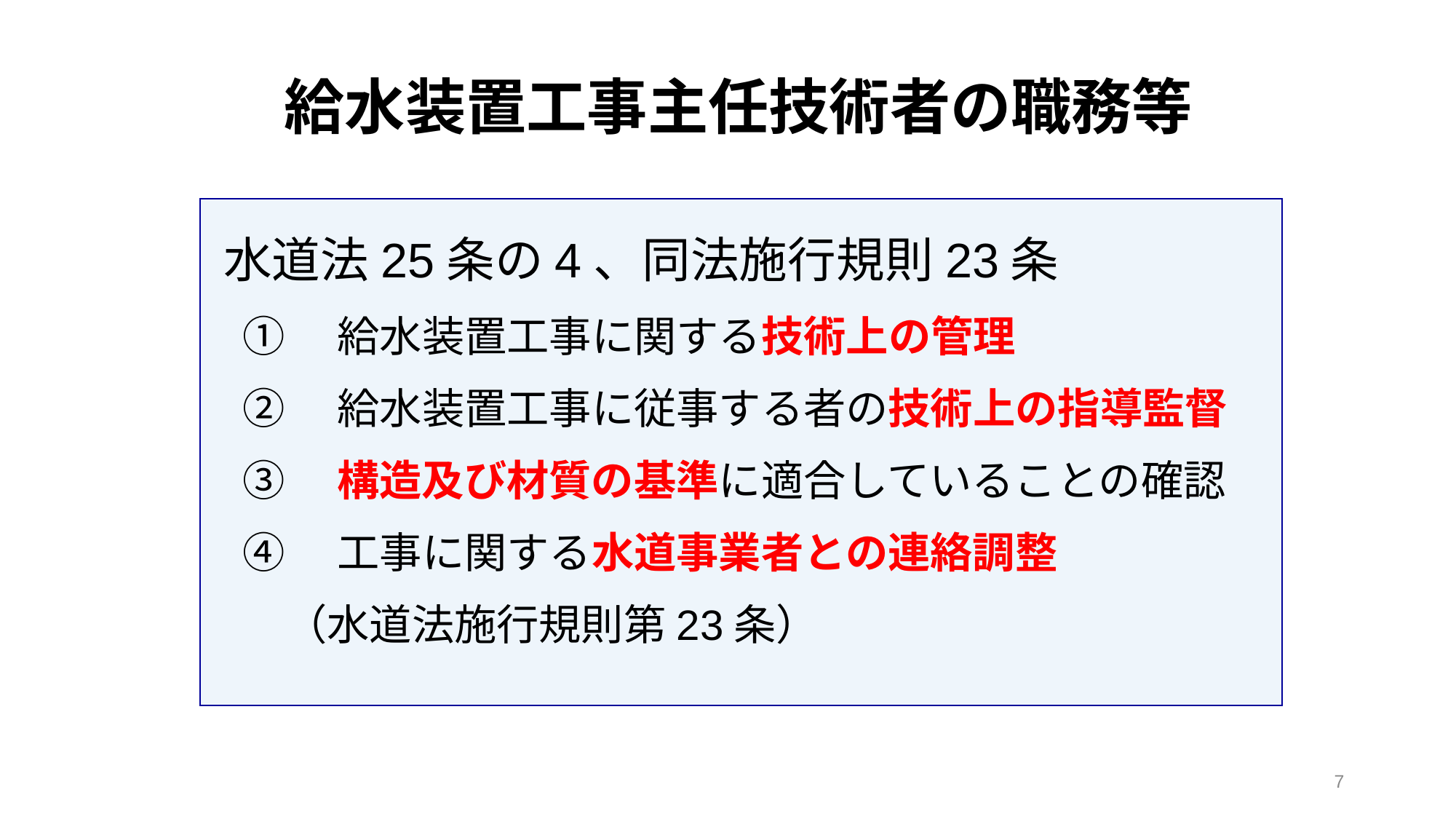

給水装置工事主任技術者の職務等
水道法25条の4、同法施行規則23条

①　給水装置工事に関する技術上の管理
②　給水装置工事に従事する者の技術上の指導監督
③　構造及び材質の基準に適合していることの確認
④　工事に関する水道事業者との連絡調整
　（水道法施行規則第23条）
7